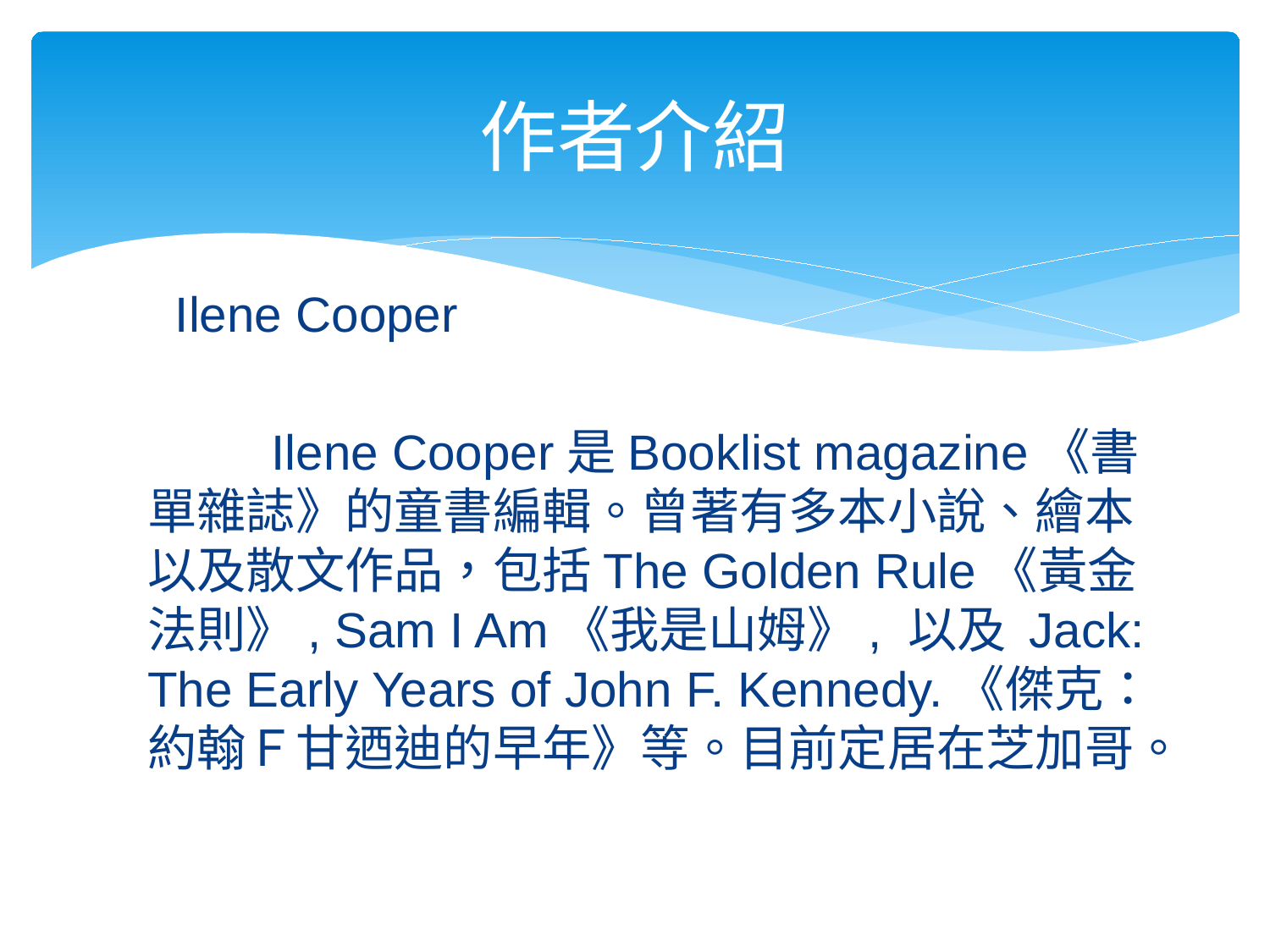

# 作者介紹
  Ilene Cooper

         Ilene Cooper是Booklist magazine《書單雜誌》的童書編輯。曾著有多本小說、繪本以及散文作品，包括The Golden Rule《黃金法則》, Sam I Am《我是山姆》, 以及 Jack: The Early Years of John F. Kennedy.《傑克：約翰Ｆ甘迺迪的早年》等。目前定居在芝加哥。